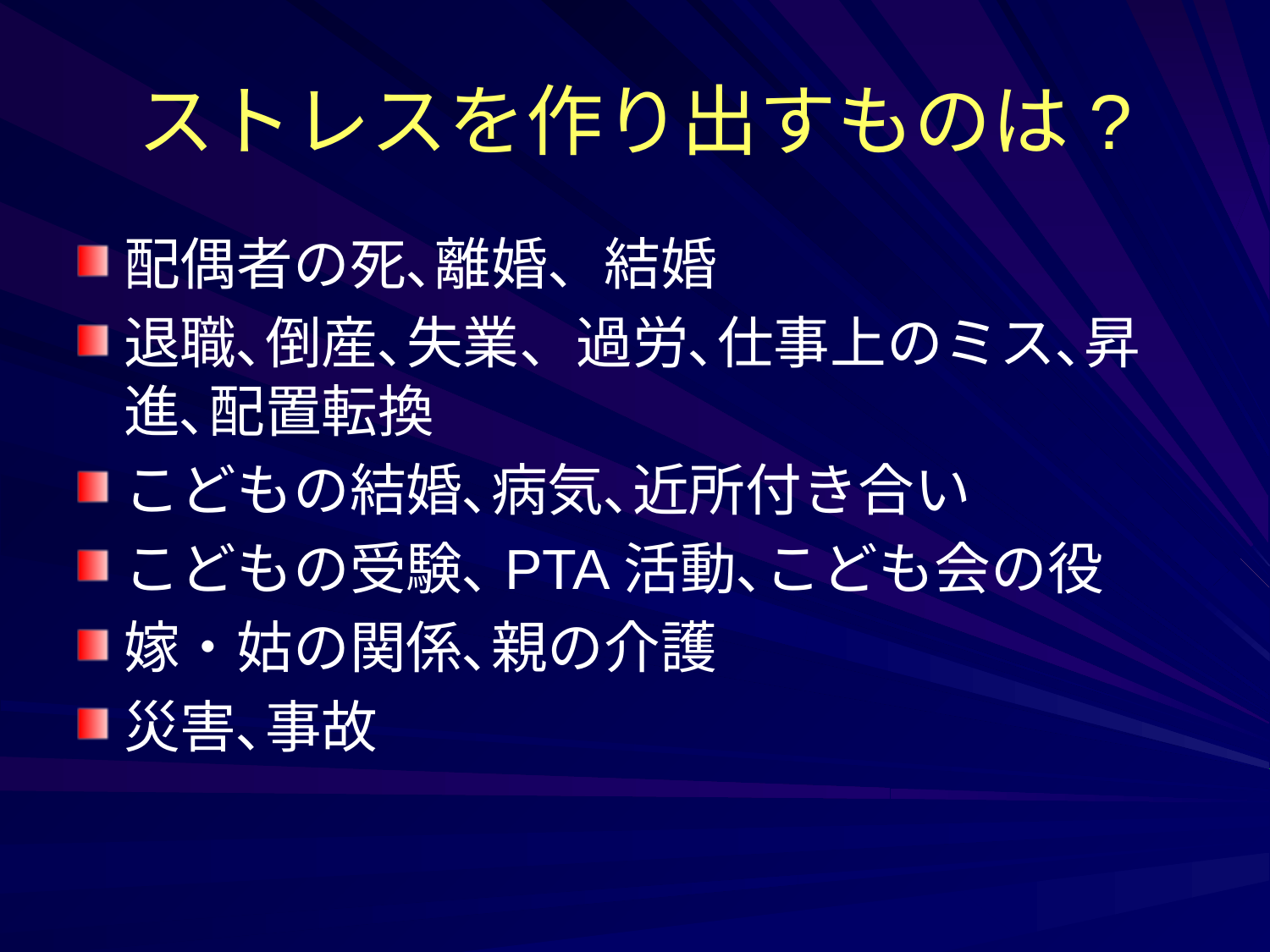

# ストレスを作り出すものは?
配偶者の死､離婚、結婚
退職､倒産､失業、過労､仕事上のミス､昇進､配置転換
こどもの結婚､病気､近所付き合い
こどもの受験､PTA活動､こども会の役
嫁・姑の関係､親の介護
災害､事故